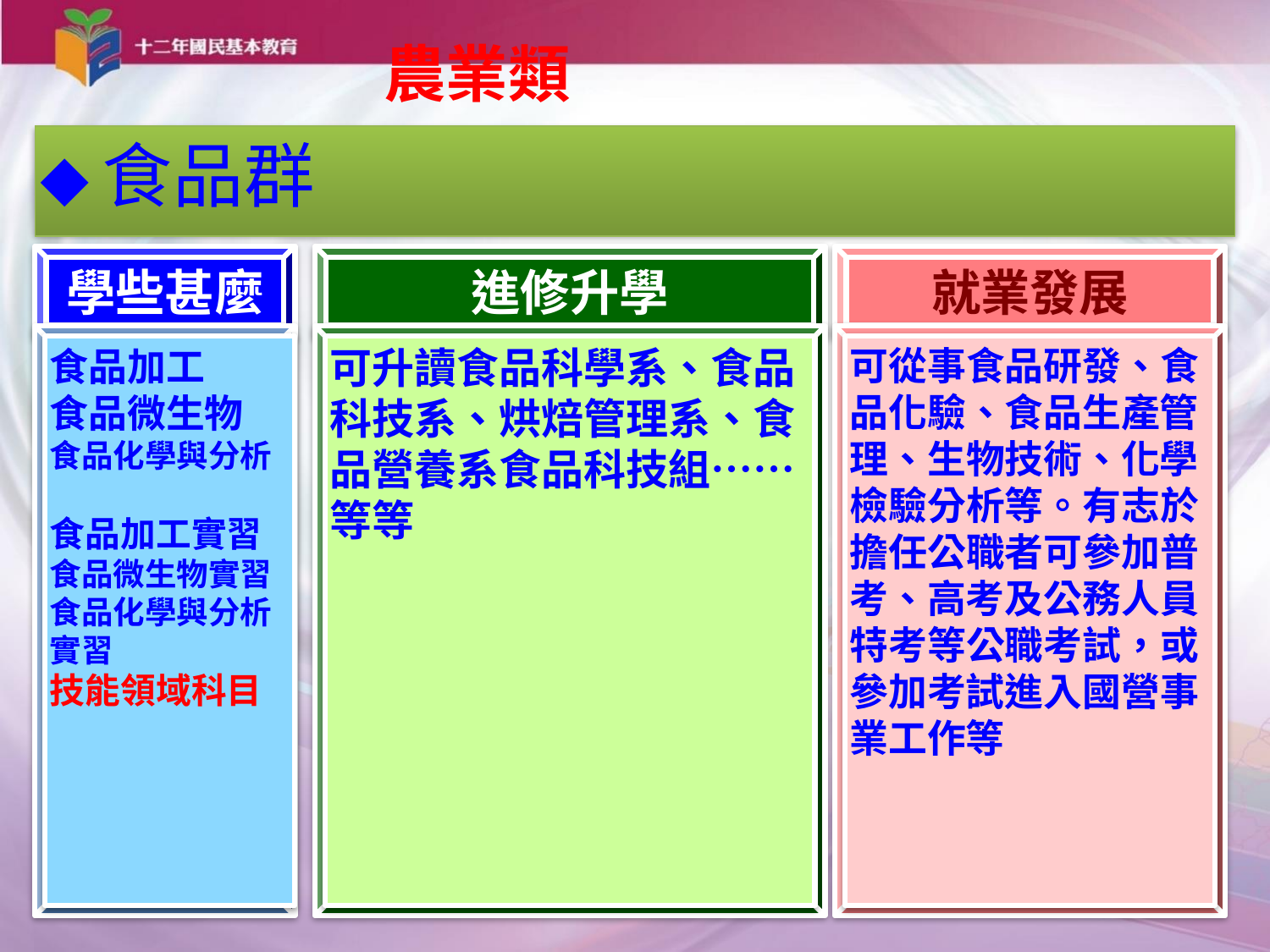

# 農業類
◆食品群
學些甚麼
進修升學
就業發展

食品加工
食品微生物
食品化學與分析

食品加工實習
食品微生物實習
食品化學與分析實習
技能領域科目

可升讀食品科學系、食品科技系、烘焙管理系、食品營養系食品科技組……等等

可從事食品研發、食品化驗、食品生產管理、生物技術、化學檢驗分析等。有志於擔任公職者可參加普考、高考及公務人員特考等公職考試，或參加考試進入國營事業工作等

172